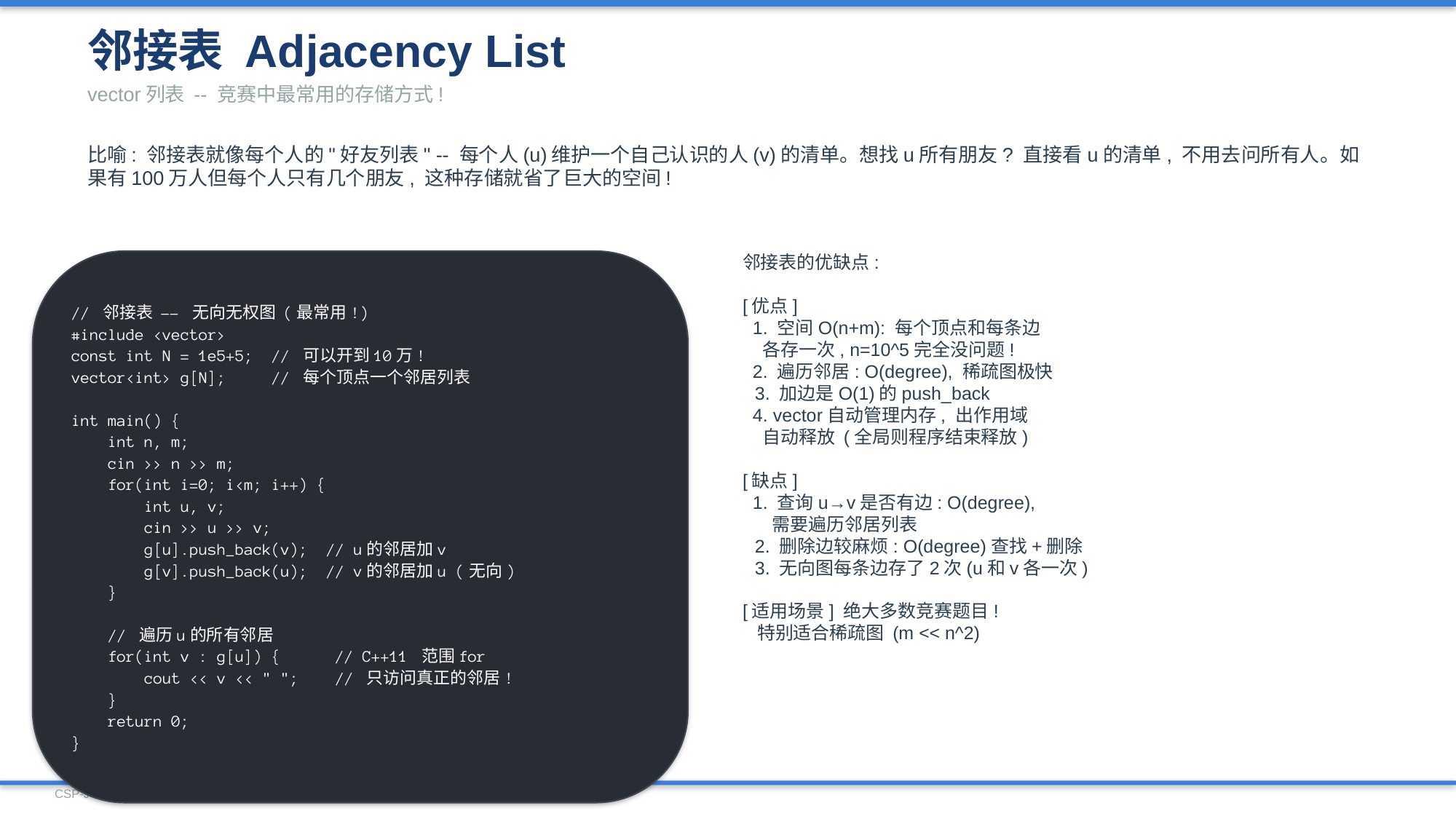

邻接表 Adjacency List
vector列表 -- 竞赛中最常用的存储方式!
比喻: 邻接表就像每个人的"好友列表" -- 每个人(u)维护一个自己认识的人(v)的清单。想找u所有朋友? 直接看u的清单, 不用去问所有人。如果有100万人但每个人只有几个朋友, 这种存储就省了巨大的空间!
// 邻接表 -- 无向无权图 (最常用!)
#include <vector>
const int N = 1e5+5;  // 可以开到10万!
vector<int> g[N];     // 每个顶点一个邻居列表

int main() {
    int n, m;
    cin >> n >> m;
    for(int i=0; i<m; i++) {
        int u, v;
        cin >> u >> v;
        g[u].push_back(v);  // u的邻居加v
        g[v].push_back(u);  // v的邻居加u (无向)
    }

    // 遍历u的所有邻居
    for(int v : g[u]) {      // C++11 范围for
        cout << v << " ";    // 只访问真正的邻居!
    }
    return 0;
}
邻接表的优缺点:
[优点]
  1. 空间O(n+m): 每个顶点和每条边
     各存一次, n=10^5完全没问题!
  2. 遍历邻居: O(degree), 稀疏图极快
  3. 加边是O(1)的push_back
  4. vector自动管理内存, 出作用域
     自动释放 (全局则程序结束释放)
[缺点]
  1. 查询u→v是否有边: O(degree),
     需要遍历邻居列表
  2. 删除边较麻烦: O(degree)查找+删除
  3. 无向图每条边存了2次(u和v各一次)
[适用场景] 绝大多数竞赛题目!
  特别适合稀疏图 (m << n^2)

CSP-J 入门级  |  PPT 31